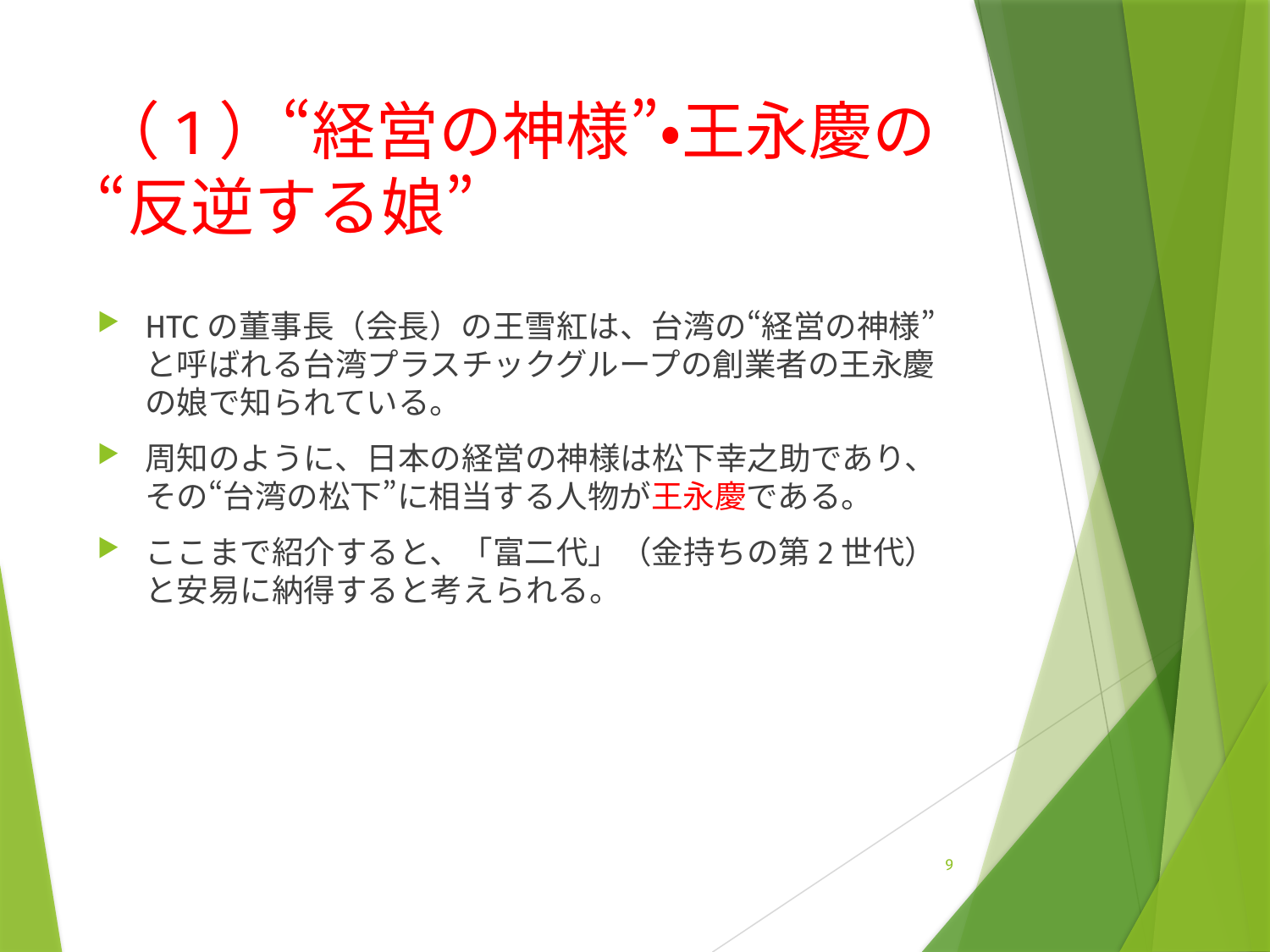

# （1）“経営の神様”・王永慶の“反逆する娘”
HTCの董事長（会長）の王雪紅は、台湾の“経営の神様”と呼ばれる台湾プラスチックグループの創業者の王永慶の娘で知られている。
周知のように、日本の経営の神様は松下幸之助であり、その“台湾の松下”に相当する人物が王永慶である。
ここまで紹介すると、「富二代」（金持ちの第2世代）と安易に納得すると考えられる。
9